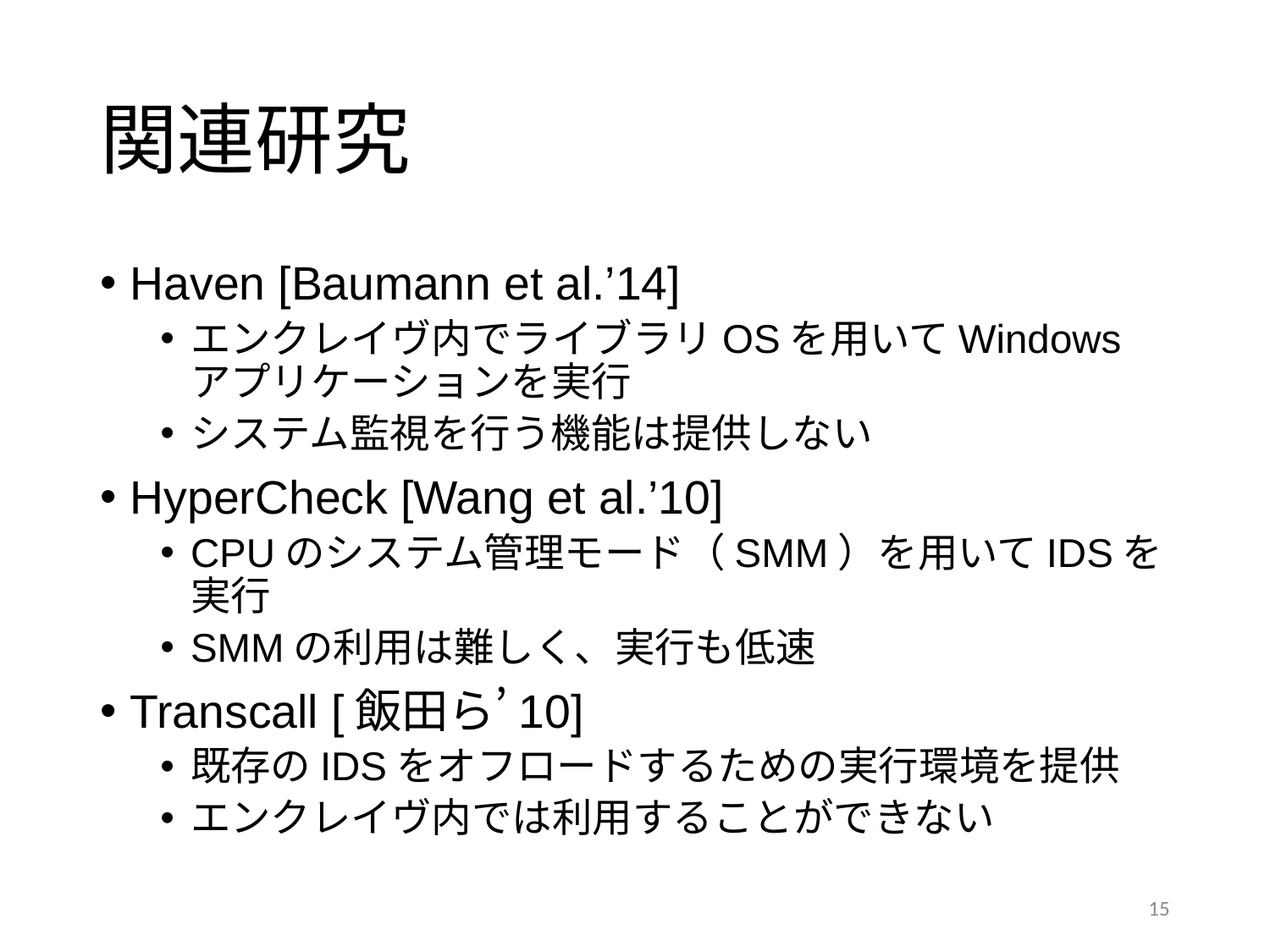

# 関連研究
Haven [Baumann et al.’14]
エンクレイヴ内でライブラリOSを用いてWindowsアプリケーションを実行
システム監視を行う機能は提供しない
HyperCheck [Wang et al.’10]
CPUのシステム管理モード（SMM）を用いてIDSを実行
SMMの利用は難しく、実行も低速
Transcall [飯田ら’10]
既存のIDSをオフロードするための実行環境を提供
エンクレイヴ内では利用することができない
15